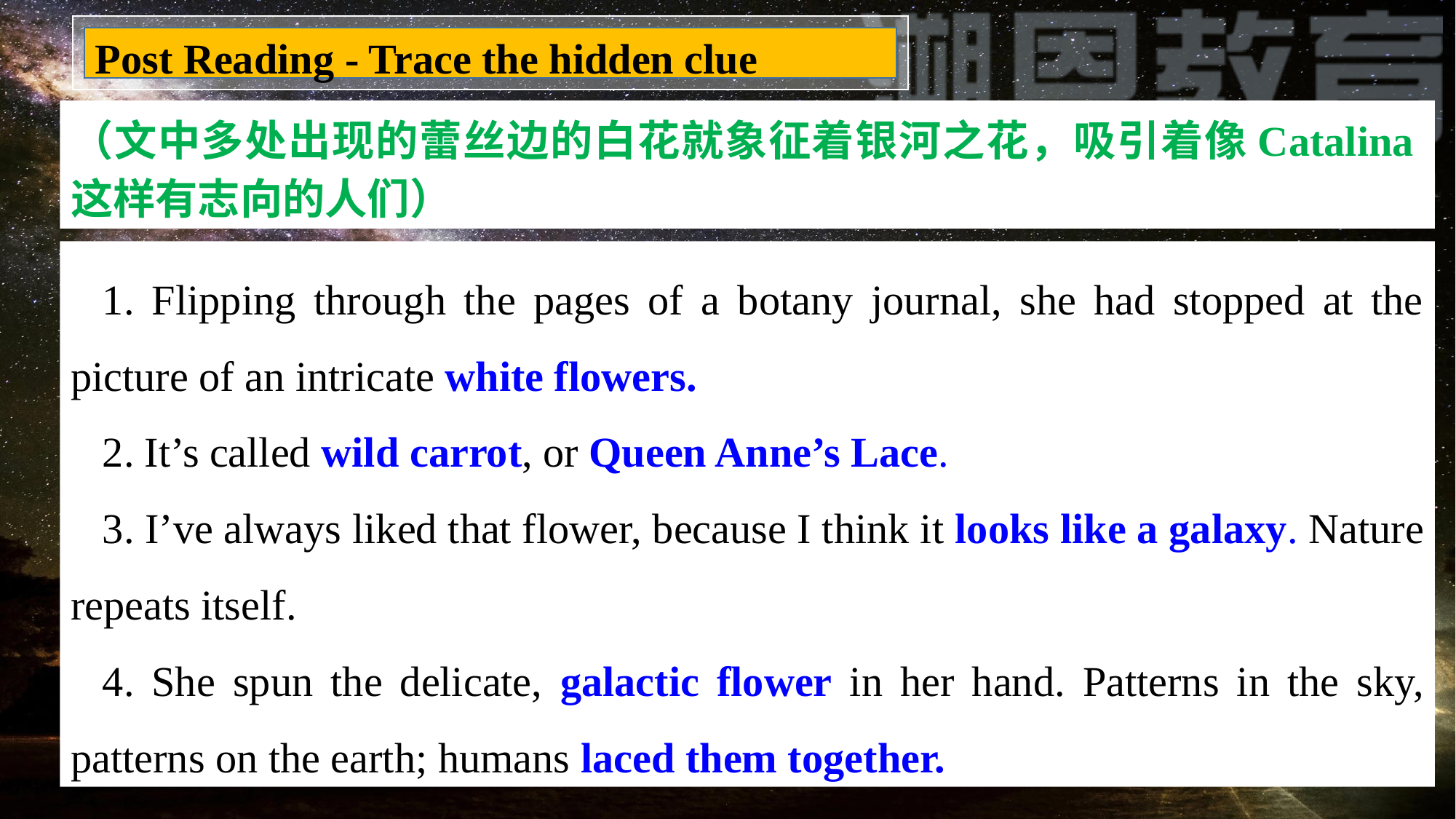

Post Reading - Trace the hidden clue
（文中多处出现的蕾丝边的白花就象征着银河之花，吸引着像Catalina这样有志向的人们）
1. Flipping through the pages of a botany journal, she had stopped at the picture of an intricate white flowers.
2. It’s called wild carrot, or Queen Anne’s Lace.
3. I’ve always liked that flower, because I think it looks like a galaxy. Nature repeats itself.
4. She spun the delicate, galactic flower in her hand. Patterns in the sky, patterns on the earth; humans laced them together.